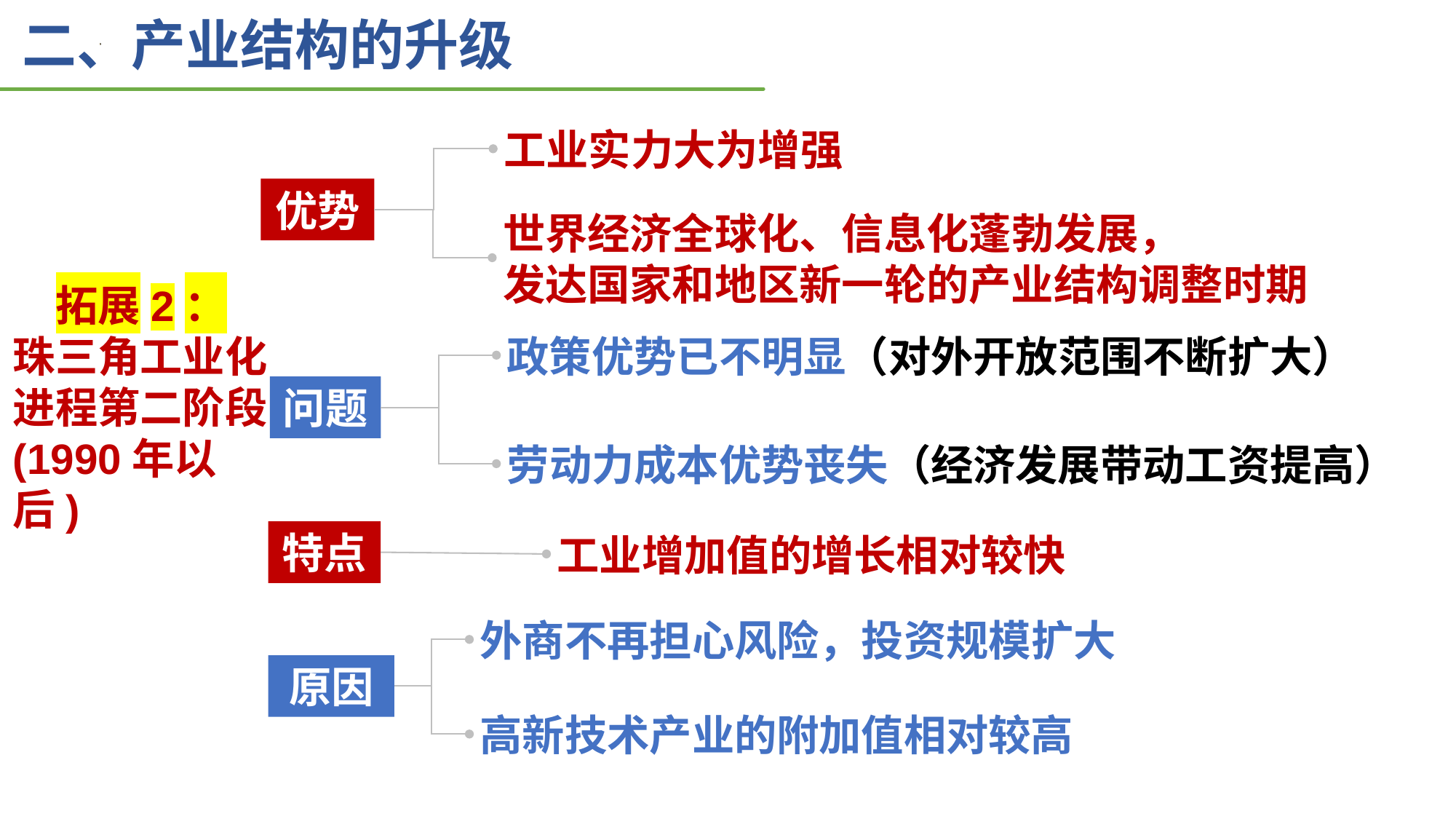

二、产业结构的升级
工业实力大为增强
优势
世界经济全球化、信息化蓬勃发展，
发达国家和地区新一轮的产业结构调整时期
拓展2：
珠三角工业化进程第二阶段
(1990年以后)
政策优势已不明显（对外开放范围不断扩大）
问题
劳动力成本优势丧失（经济发展带动工资提高）
特点
工业增加值的增长相对较快
外商不再担心风险，投资规模扩大
原因
高新技术产业的附加值相对较高